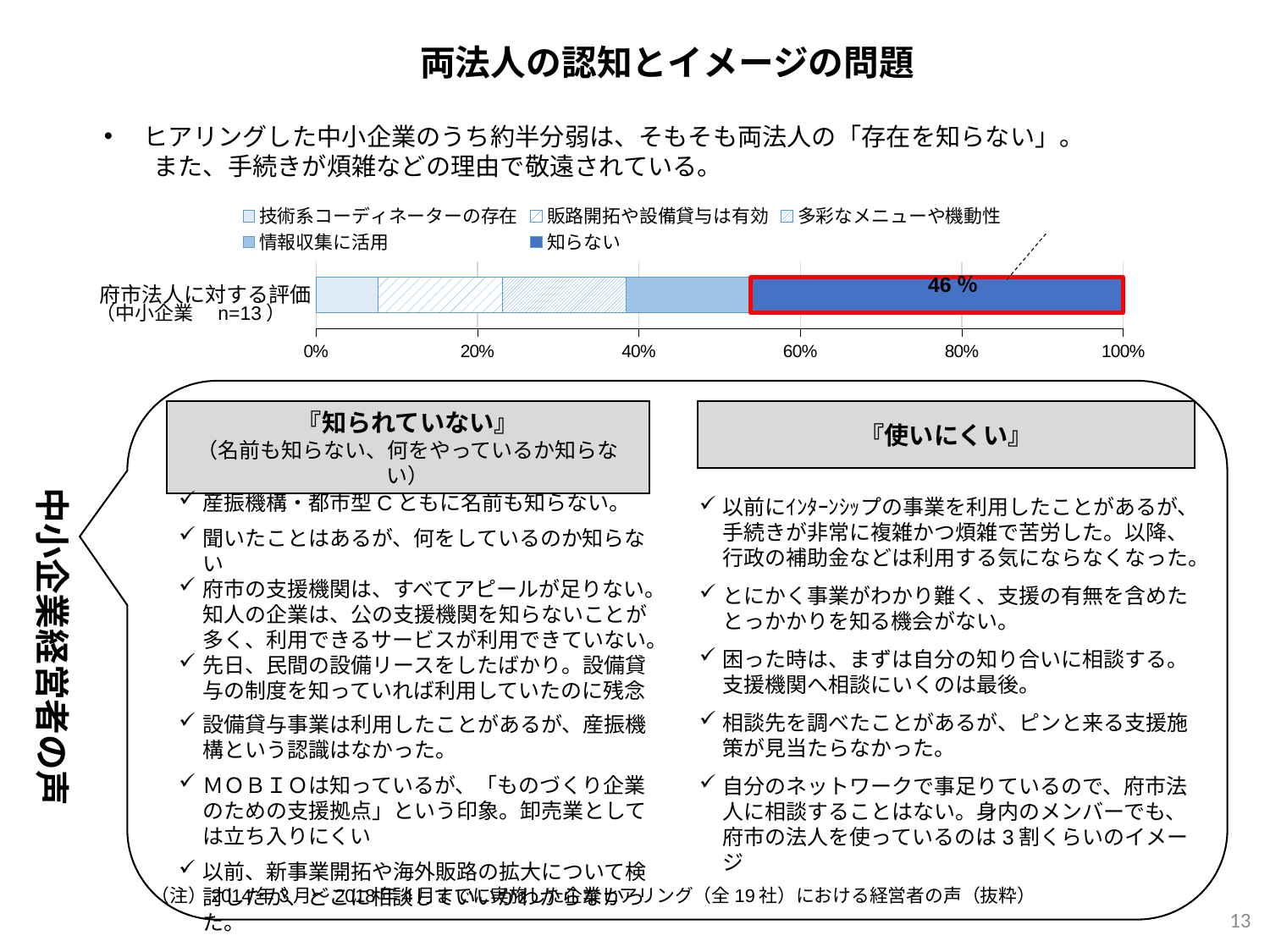

両法人の認知とイメージの問題
ヒアリングした中小企業のうち約半分弱は、そもそも両法人の「存在を知らない」。
　　また、手続きが煩雑などの理由で敬遠されている。

### Chart

| Category | 技術系コーディネーターの存在 | 販路開拓や設備貸与は有効 | 多彩なメニューや機動性 | 情報収集に活用 | 知らない |
|---|---|---|---|---|---|
| 府市法人に対する評価 | 1.0 | 2.0 | 2.0 | 2.0 | 6.0 |
46％
（中小企業　n=13）

『知られていない』
（名前も知らない、何をやっているか知らない）
『使いにくい』
中小企業経営者の声

以前にｲﾝﾀｰﾝｼｯプの事業を利用したことがあるが、手続きが非常に複雑かつ煩雑で苦労した。以降、行政の補助金などは利用する気にならなくなった。

とにかく事業がわかり難く、支援の有無を含めたとっかかりを知る機会がない。

困った時は、まずは自分の知り合いに相談する。支援機関へ相談にいくのは最後。

相談先を調べたことがあるが、ピンと来る支援施策が見当たらなかった。

自分のネットワークで事足りているので、府市法人に相談することはない。身内のメンバーでも、府市の法人を使っているのは3割くらいのイメージ

産振機構・都市型Cともに名前も知らない。

聞いたことはあるが、何をしているのか知らない
府市の支援機関は、すべてアピールが足りない。知人の企業は、公の支援機関を知らないことが多く、利用できるサービスが利用できていない。
先日、民間の設備リースをしたばかり。設備貸与の制度を知っていれば利用していたのに残念

設備貸与事業は利用したことがあるが、産振機構という認識はなかった。

ＭＯＢＩＯは知っているが、「ものづくり企業のための支援拠点」という印象。卸売業としては立ち入りにくい

以前、新事業開拓や海外販路の拡大について検討したが、どこに相談していいかわからなかった。

（注）2014年3月～2018年4月までに実施した企業ヒアリング（全19社）における経営者の声（抜粋）
13